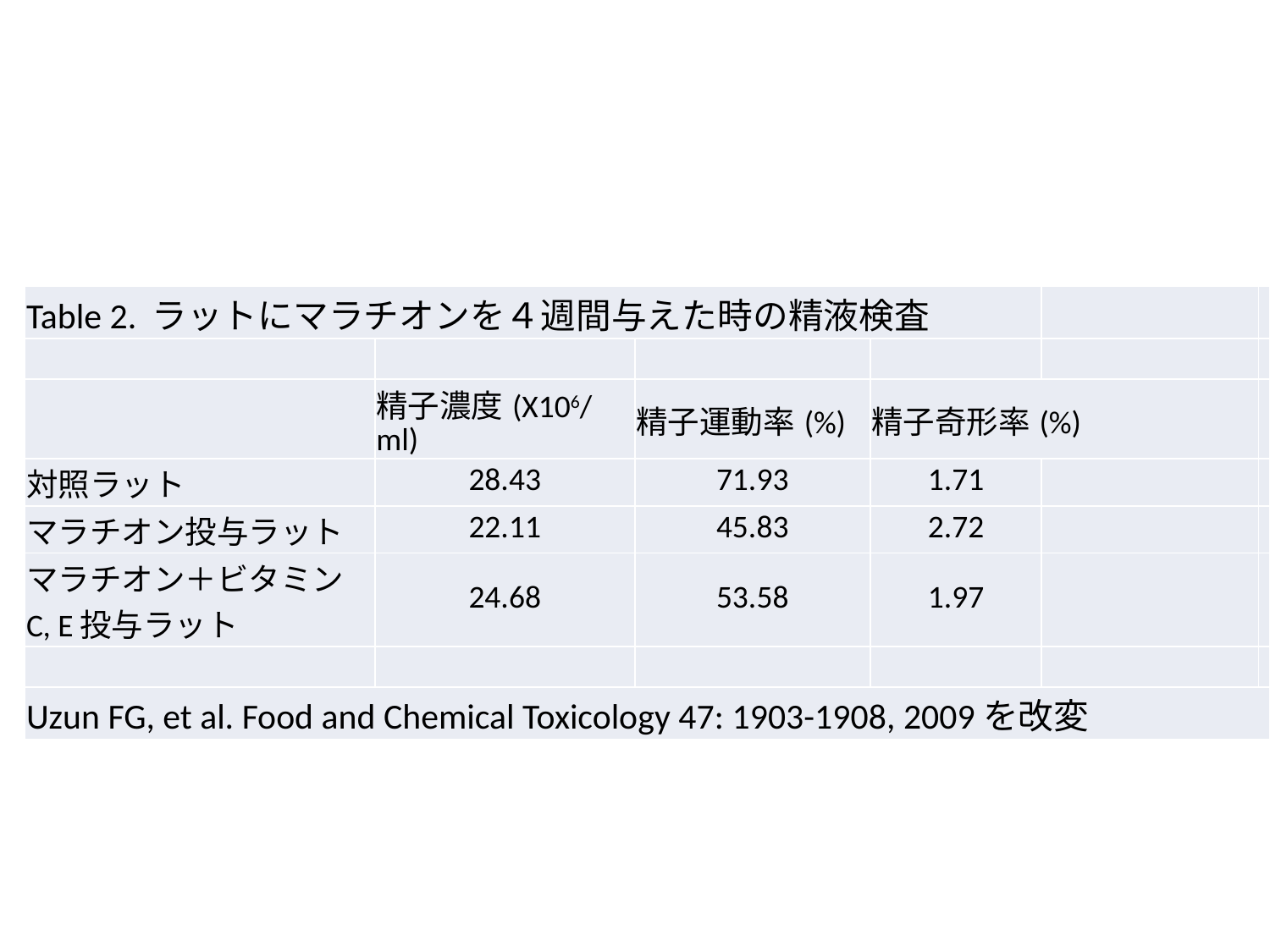

| Table 2. ラットにマラチオンを４週間与えた時の精液検査 |  |  |  |  |  |
| --- | --- | --- | --- | --- | --- |
|  |  |  |  |  |  |
|  | 精子濃度(X106/ml) | 精子運動率(%) | 精子奇形率(%) |  |  |
| 対照ラット | 28.43 | 71.93 | 1.71 |  |  |
| マラチオン投与ラット | 22.11 | 45.83 | 2.72 |  |  |
| マラチオン＋ビタミンC, E投与ラット | 24.68 | 53.58 | 1.97 |  |  |
|  |  |  |  |  |  |
| Uzun FG, et al. Food and Chemical Toxicology 47: 1903-1908, 2009を改変 |  |  |  |  |  |